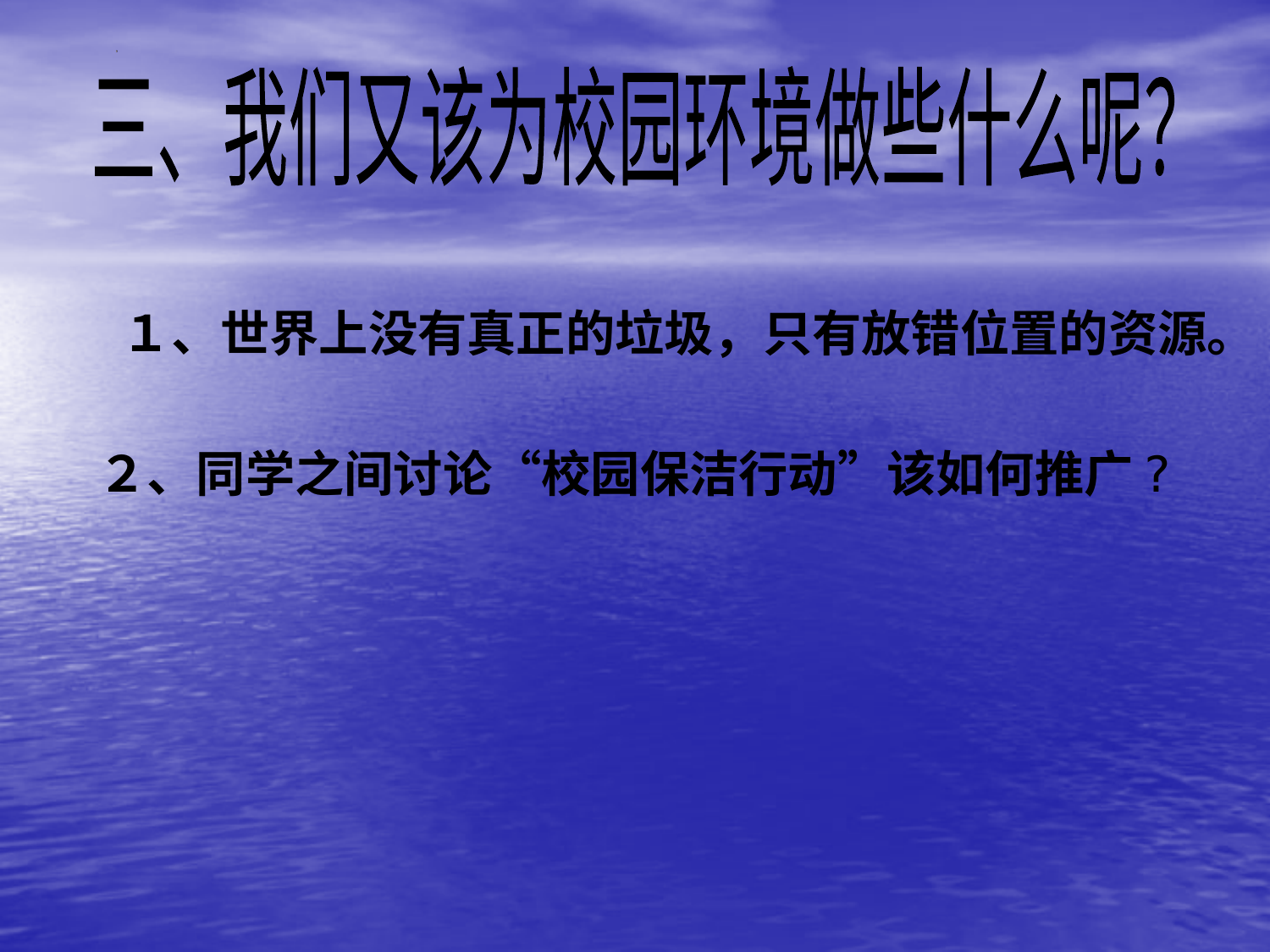

三、我们又该为校园环境做些什么呢？
１、世界上没有真正的垃圾，只有放错位置的资源。
２、同学之间讨论“校园保洁行动”该如何推广?